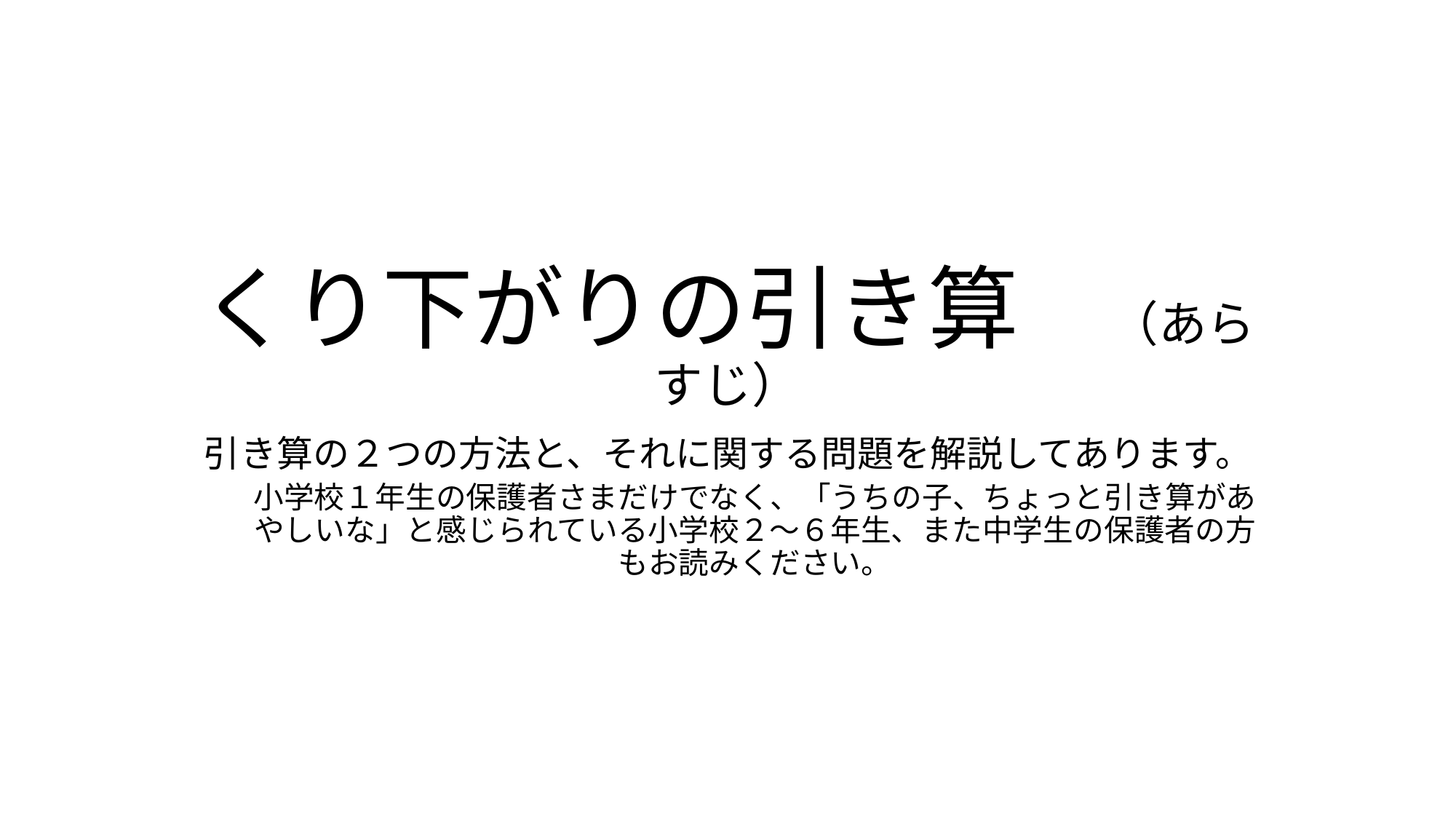

# くり下がりの引き算　（あらすじ）
引き算の２つの方法と、それに関する問題を解説してあります。
小学校１年生の保護者さまだけでなく、「うちの子、ちょっと引き算があやしいな」と感じられている小学校２～６年生、また中学生の保護者の方もお読みください。